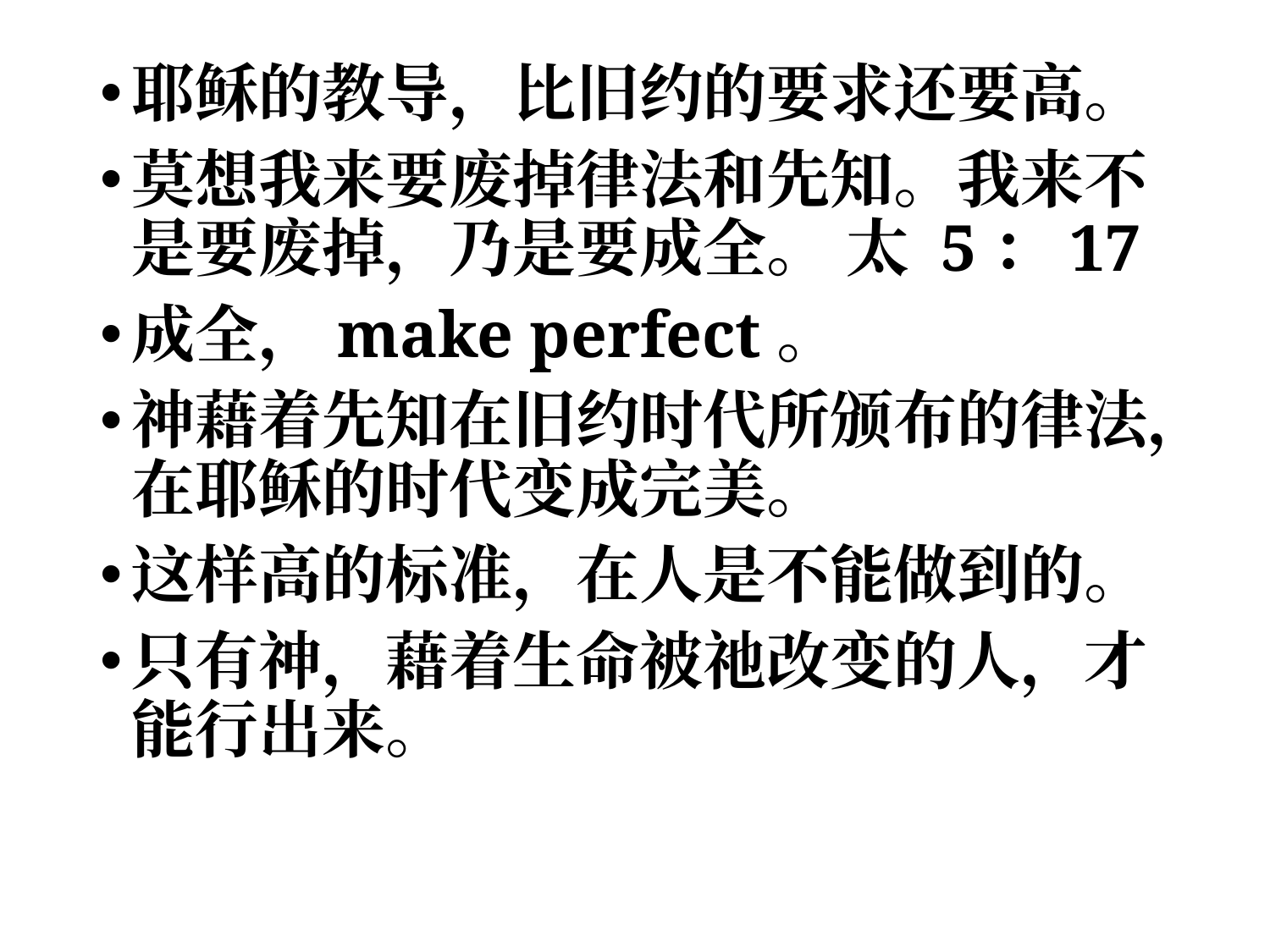

耶稣的教导，比旧约的要求还要高。
莫想我来要废掉律法和先知。我来不是要废掉，乃是要成全。 太 5：17
成全，make perfect。
神藉着先知在旧约时代所颁布的律法，在耶稣的时代变成完美。
这样高的标准，在人是不能做到的。
只有神，藉着生命被祂改变的人，才能行出来。